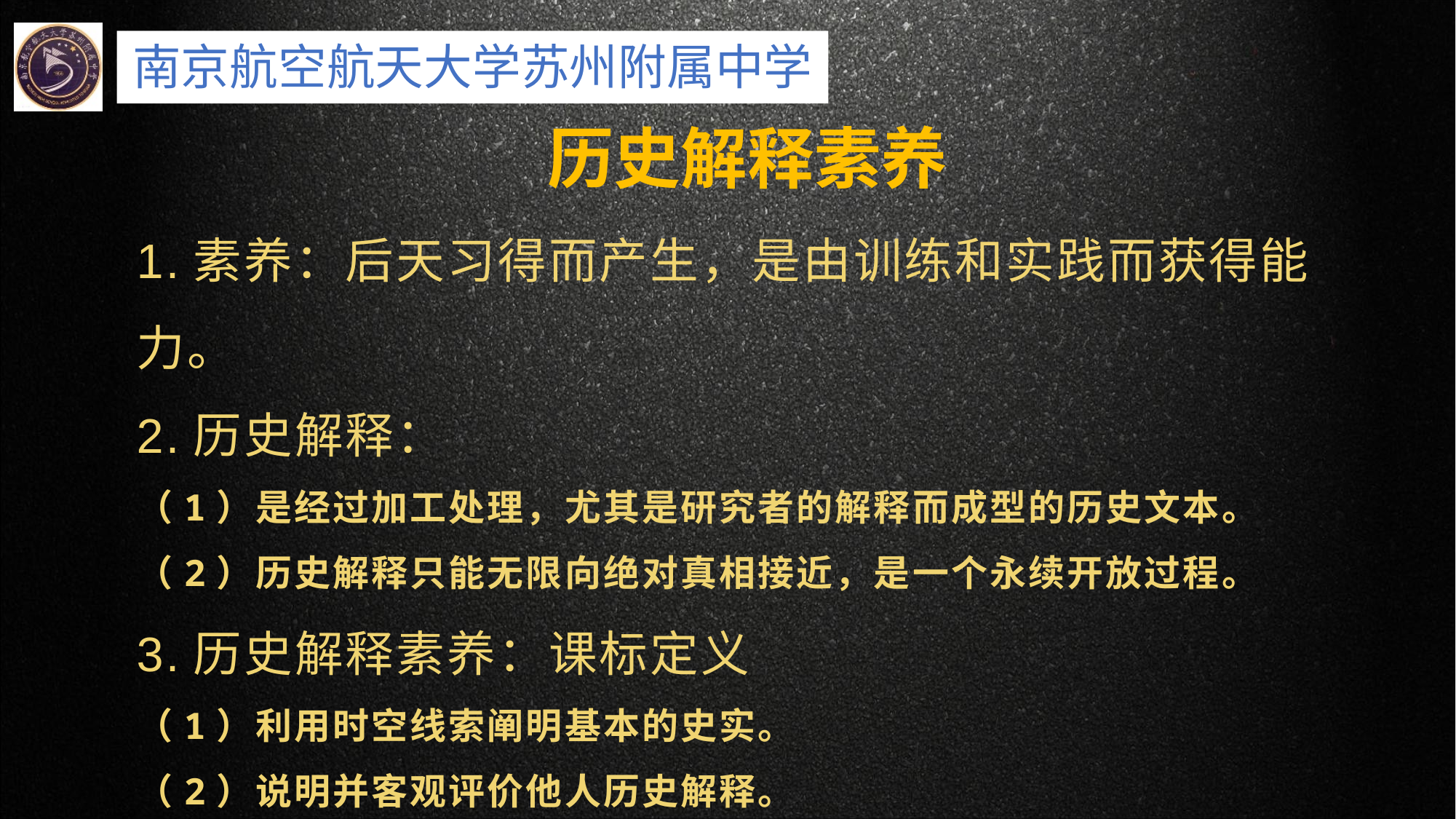

历史解释素养
1.素养：后天习得而产生，是由训练和实践而获得能力。
2.历史解释：
（1）是经过加工处理，尤其是研究者的解释而成型的历史文本。
（2）历史解释只能无限向绝对真相接近，是一个永续开放过程。
3.历史解释素养：课标定义
（1）利用时空线索阐明基本的史实。
（2）说明并客观评价他人历史解释。
（3）运用正确史观阐释自身的看法。